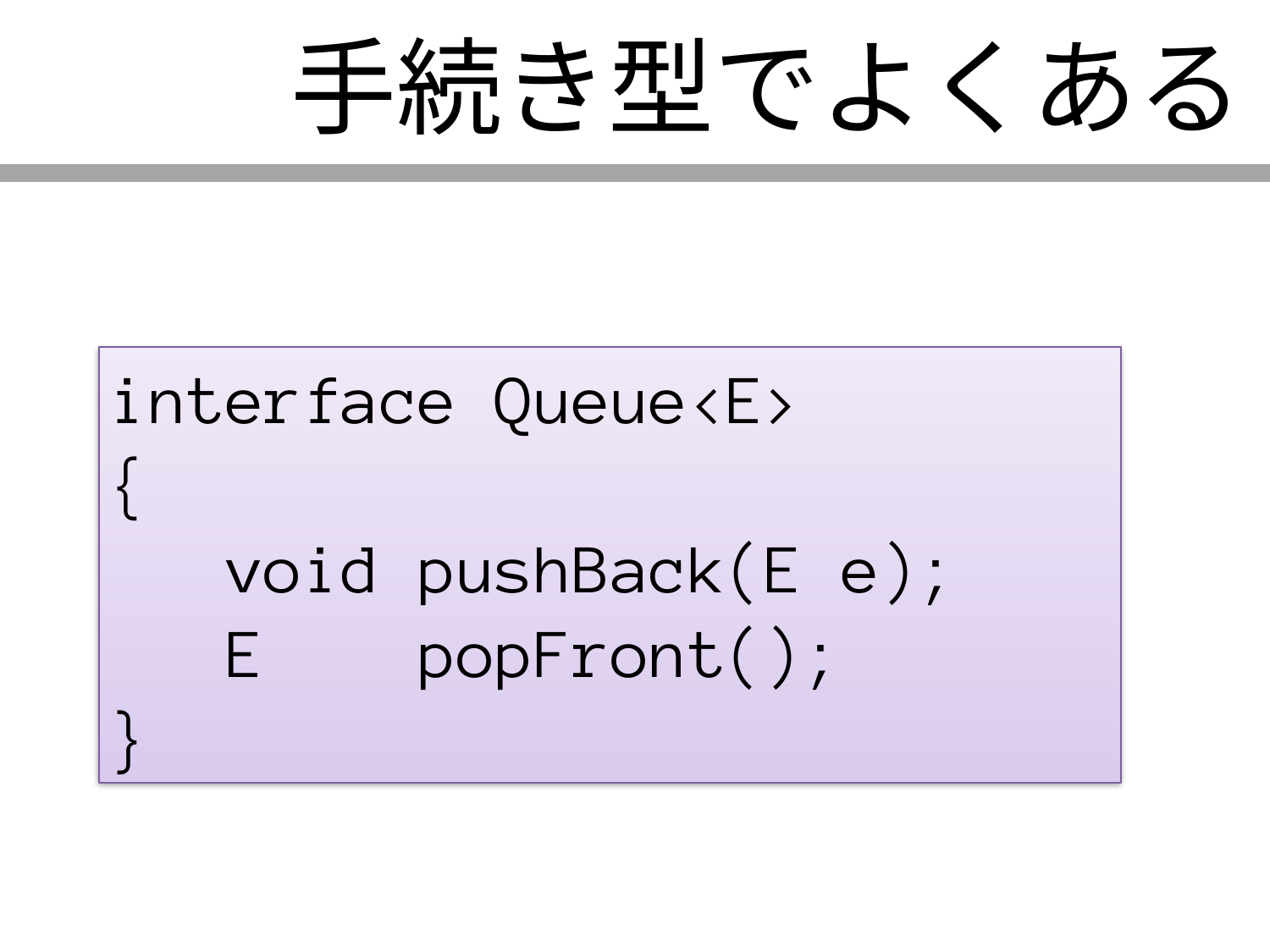

# 手続き型でよくある

interface Queue<E>
{
   void pushBack(E e);
   E    popFront();
}